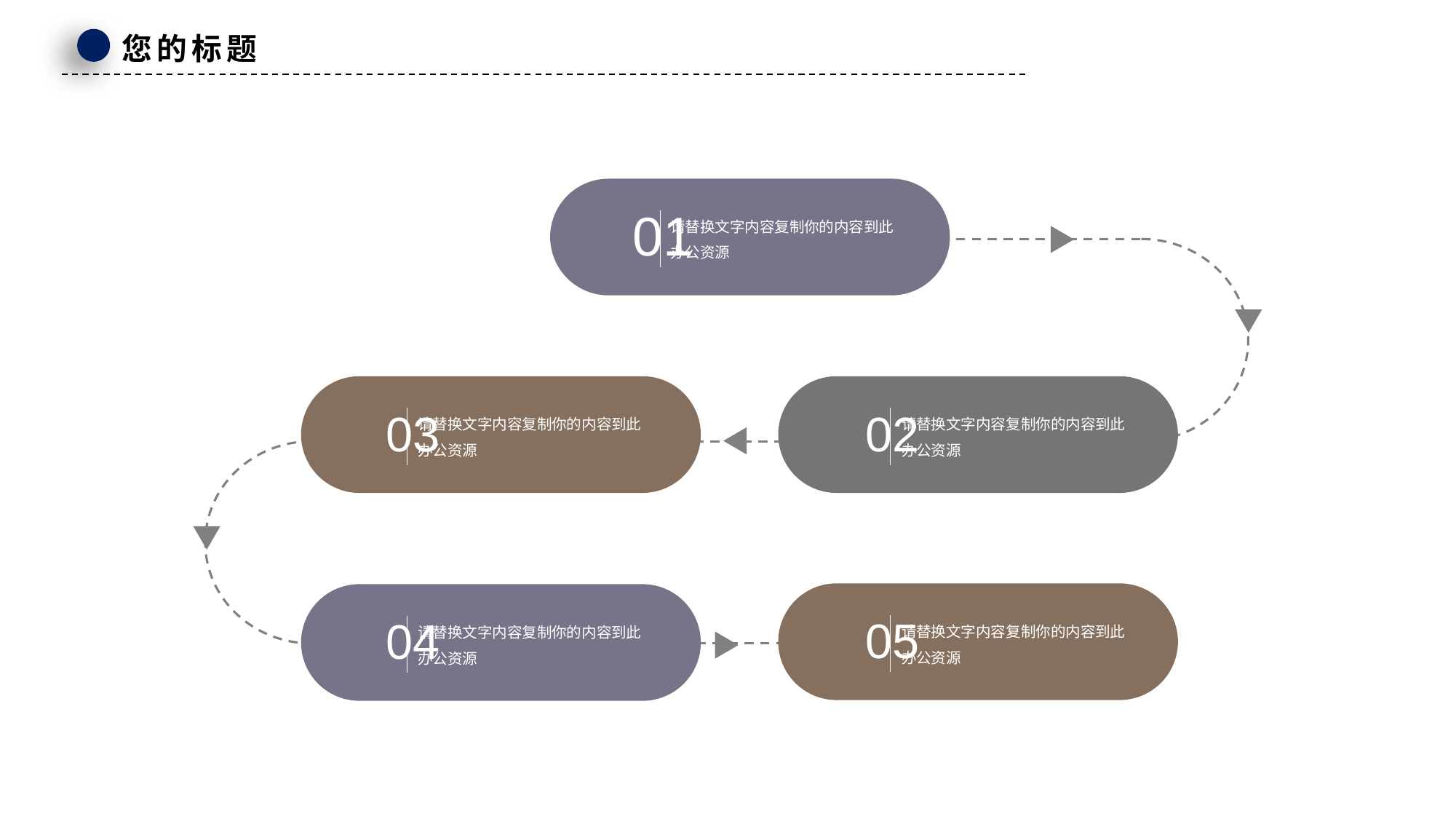

01
请替换文字内容复制你的内容到此
办公资源

03
请替换文字内容复制你的内容到此
办公资源

02
请替换文字内容复制你的内容到此
办公资源

05
请替换文字内容复制你的内容到此
办公资源

04
请替换文字内容复制你的内容到此
办公资源